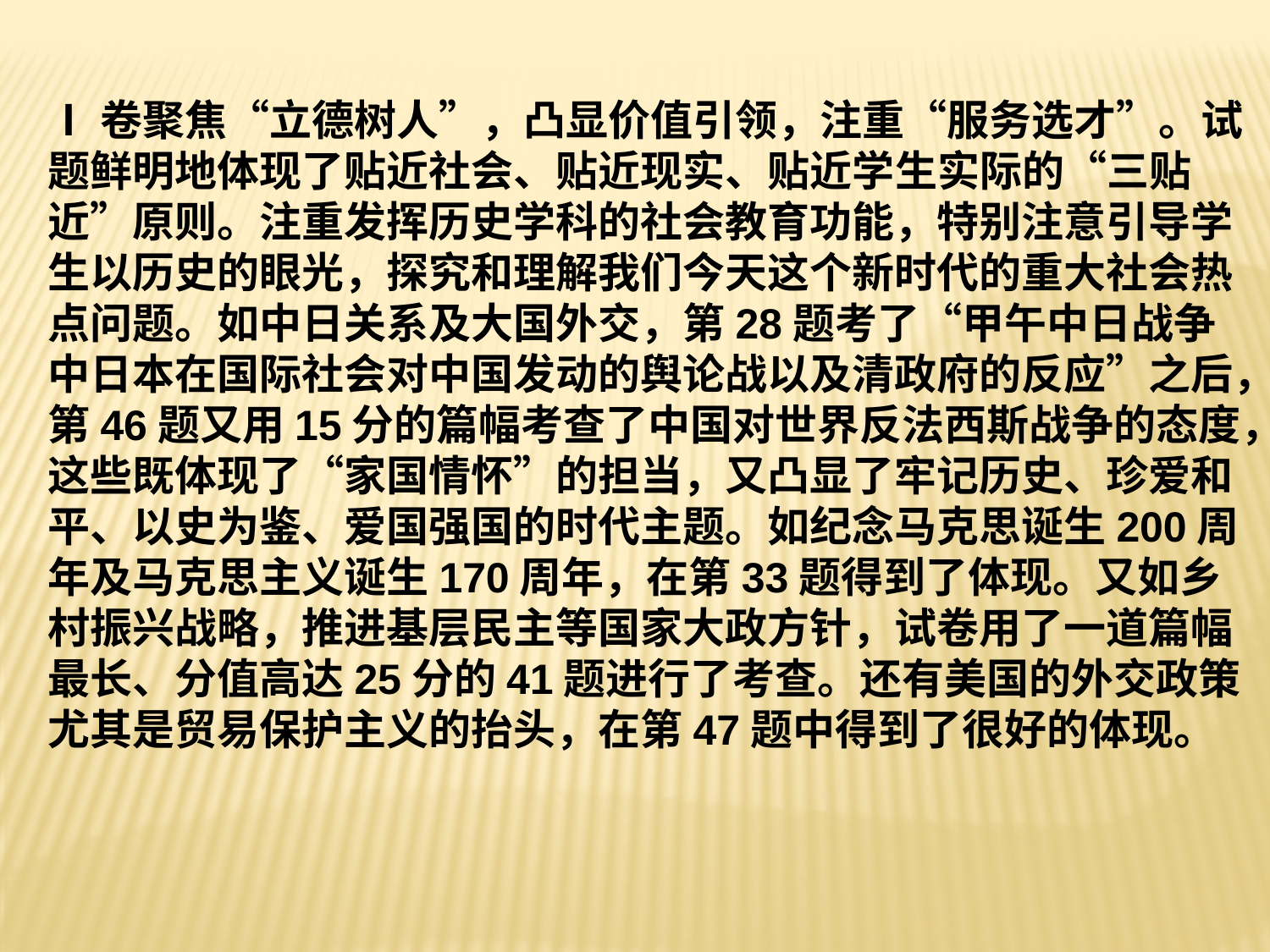

Ⅰ卷聚焦“立德树人”，凸显价值引领，注重“服务选才”。试题鲜明地体现了贴近社会、贴近现实、贴近学生实际的“三贴近”原则。注重发挥历史学科的社会教育功能，特别注意引导学生以历史的眼光，探究和理解我们今天这个新时代的重大社会热点问题。如中日关系及大国外交，第28题考了“甲午中日战争中日本在国际社会对中国发动的舆论战以及清政府的反应”之后，第46题又用15分的篇幅考查了中国对世界反法西斯战争的态度，这些既体现了“家国情怀”的担当，又凸显了牢记历史、珍爱和平、以史为鉴、爱国强国的时代主题。如纪念马克思诞生200周年及马克思主义诞生170周年，在第33题得到了体现。又如乡村振兴战略，推进基层民主等国家大政方针，试卷用了一道篇幅最长、分值高达25分的41题进行了考查。还有美国的外交政策尤其是贸易保护主义的抬头，在第47题中得到了很好的体现。